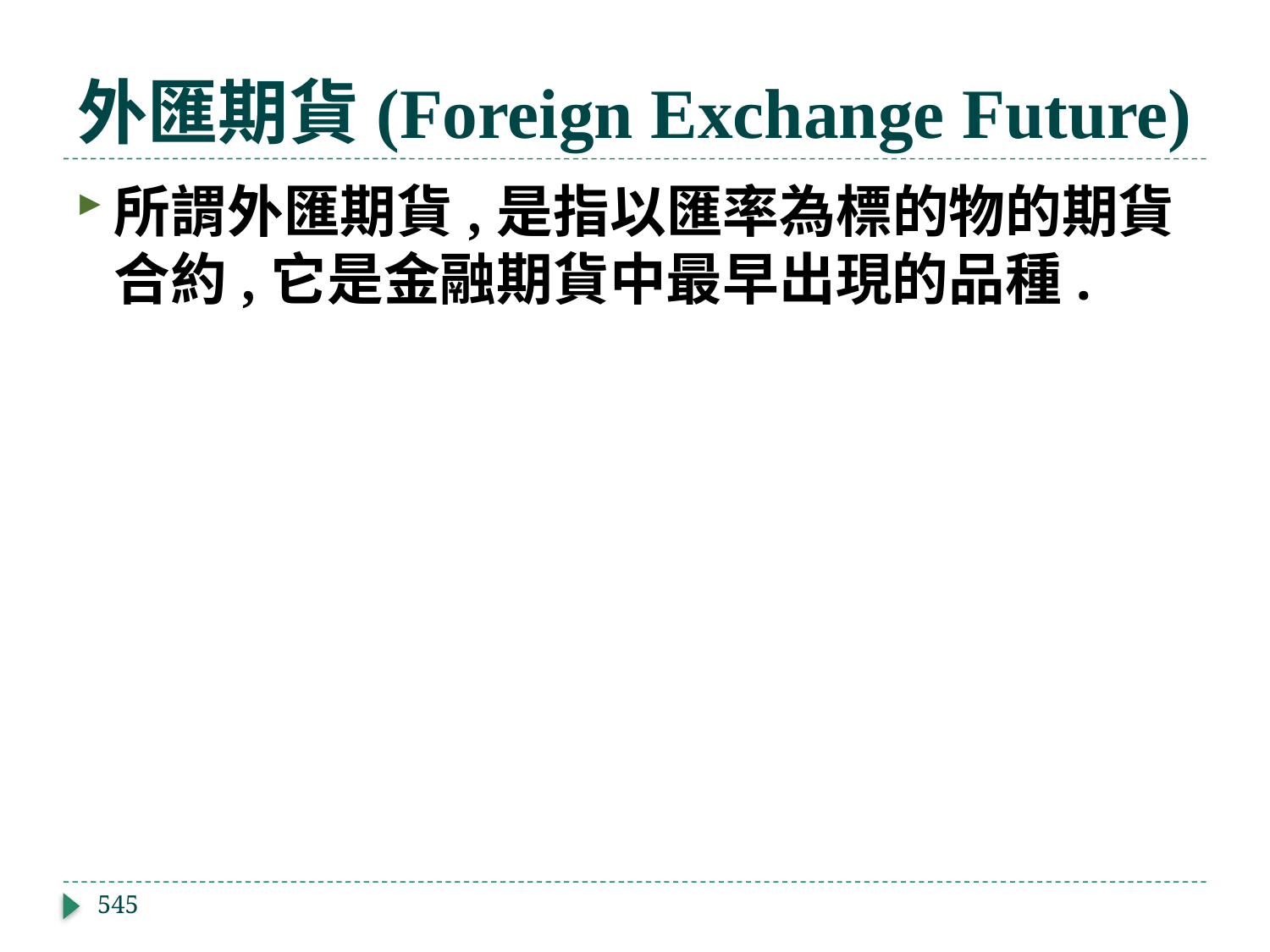

# 外匯期貨(Foreign Exchange Future)
所謂外匯期貨,是指以匯率為標的物的期貨合約,它是金融期貨中最早出現的品種.
545